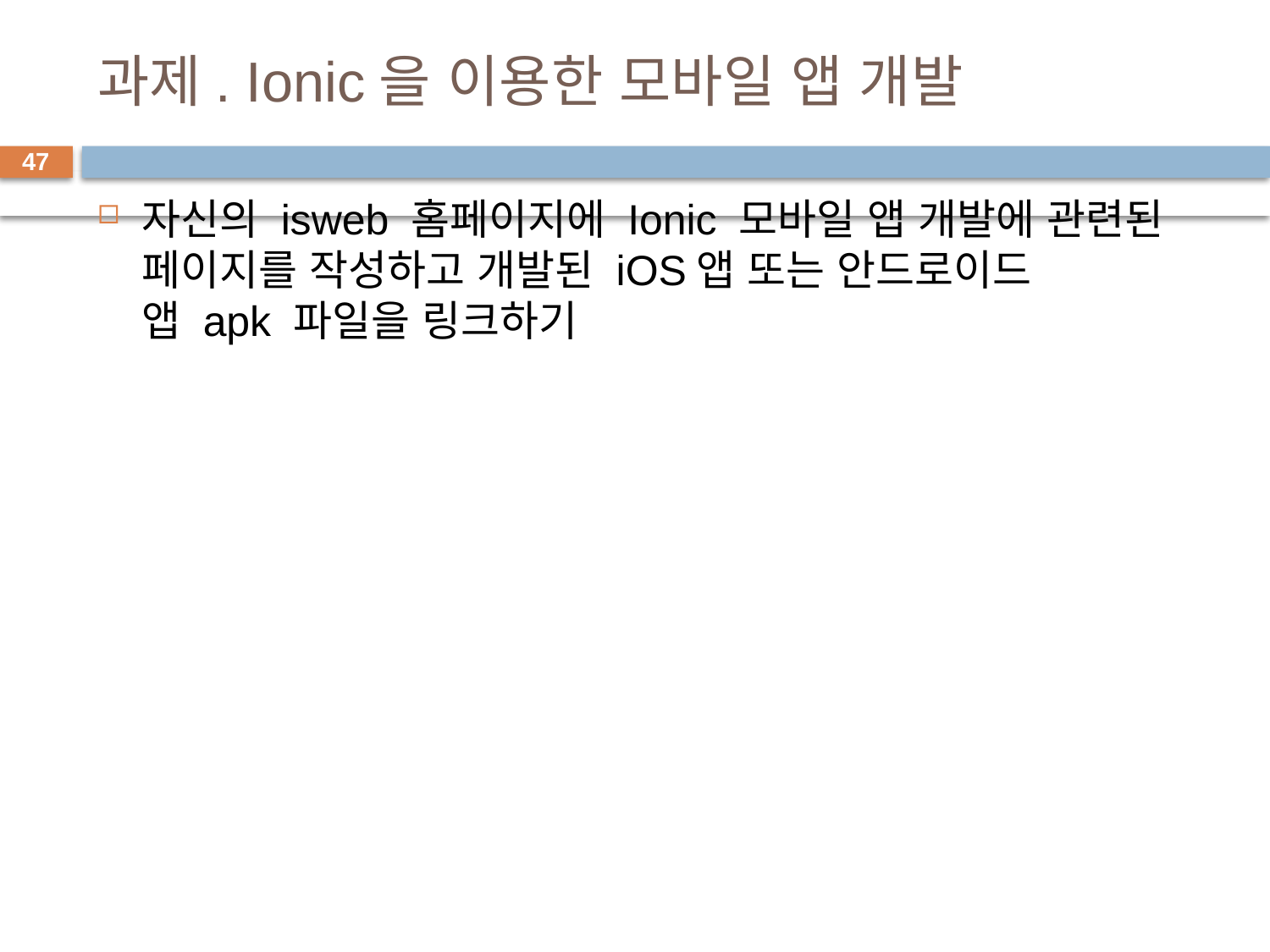

# 과제. Ionic을 이용한 모바일 앱 개발
47
자신의 isweb 홈페이지에 Ionic 모바일 앱 개발에 관련된 페이지를 작성하고 개발된 iOS앱 또는 안드로이드앱 apk 파일을 링크하기